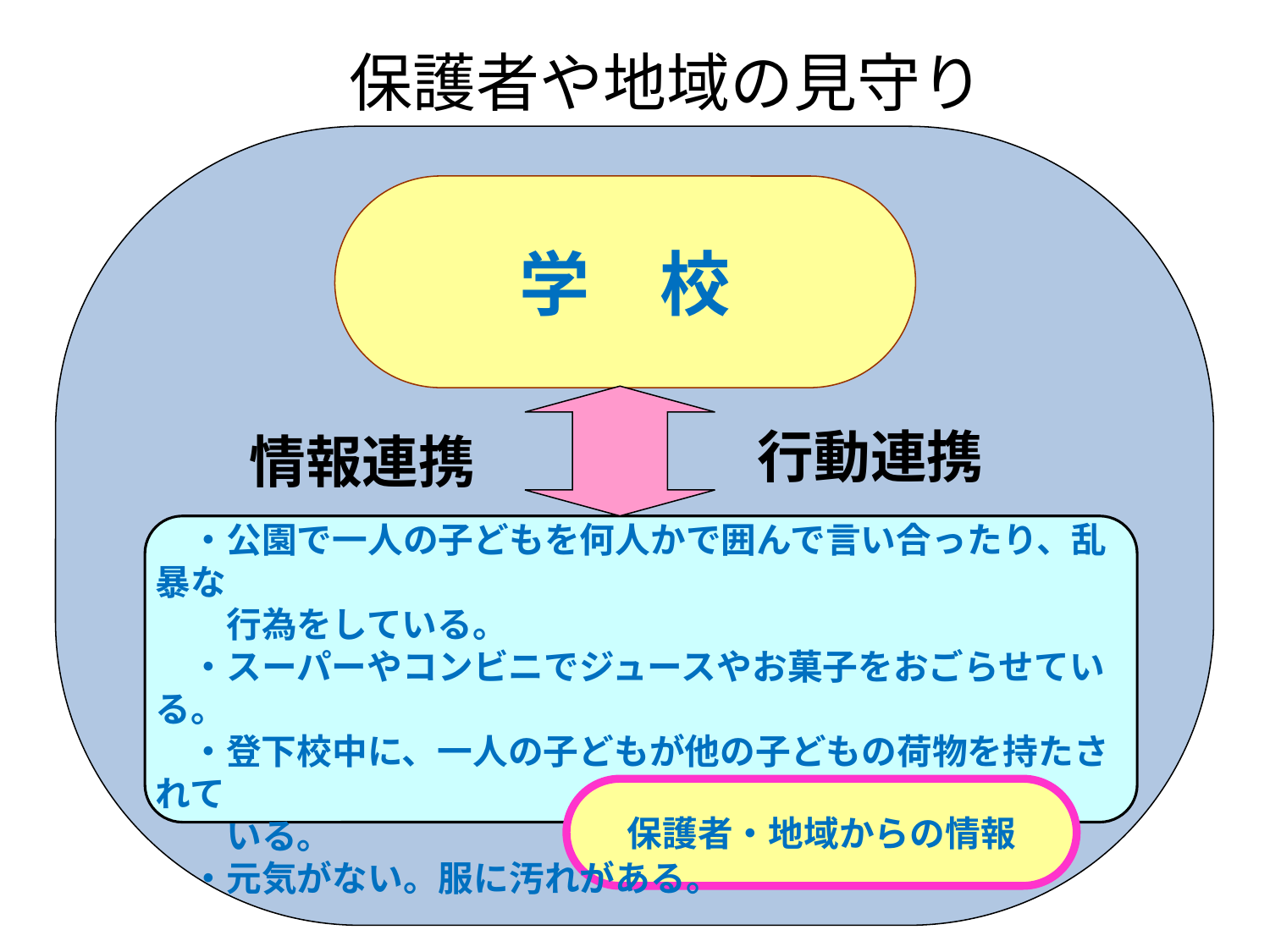

保護者や地域の見守り

学　校

行動連携
情報連携

　・公園で一人の子どもを何人かで囲んで言い合ったり、乱暴な
　　行為をしている。
　・スーパーやコンビニでジュースやお菓子をおごらせている。
　・登下校中に、一人の子どもが他の子どもの荷物を持たされて
　　いる。
　・元気がない。服に汚れがある。
保護者・地域からの情報